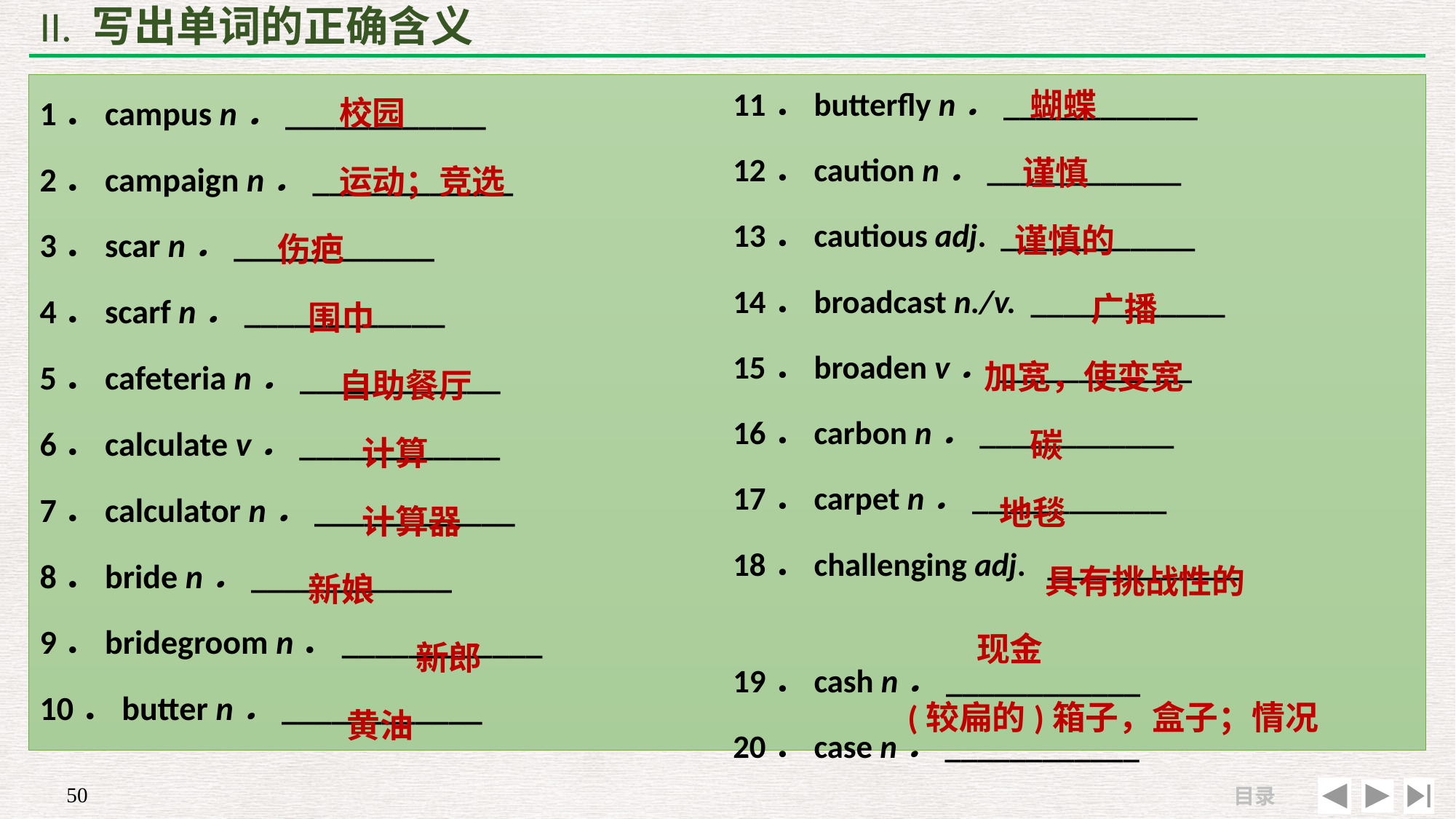

# II. 写出单词的正确含义
               蝴蝶
              谨慎
             谨慎的
                       广播
         加宽，使变宽
               碳
           地毯
                 具有挑战性的
        现金
(较扁的)箱子，盒子；情况
       校园
       运动；竞选
伤疤
   围巾
       自助餐厅
          计算
          计算器
   新娘
                 新郎
        黄油
11．butterfly n．____________
12．caution n．____________
13．cautious adj.  ____________
14．broadcast n./v.  ____________
15．broaden v．____________
16．carbon n．____________
17．carpet n．____________
18．challenging adj.   ____________
19．cash n．____________
20．case n．____________
1．campus n．____________
2．campaign n．____________
3．scar n．____________
4．scarf n．____________
5．cafeteria n．____________
6．calculate v．____________
7．calculator n．____________
8．bride n．____________
9．bridegroom n．____________
10．butter n．____________